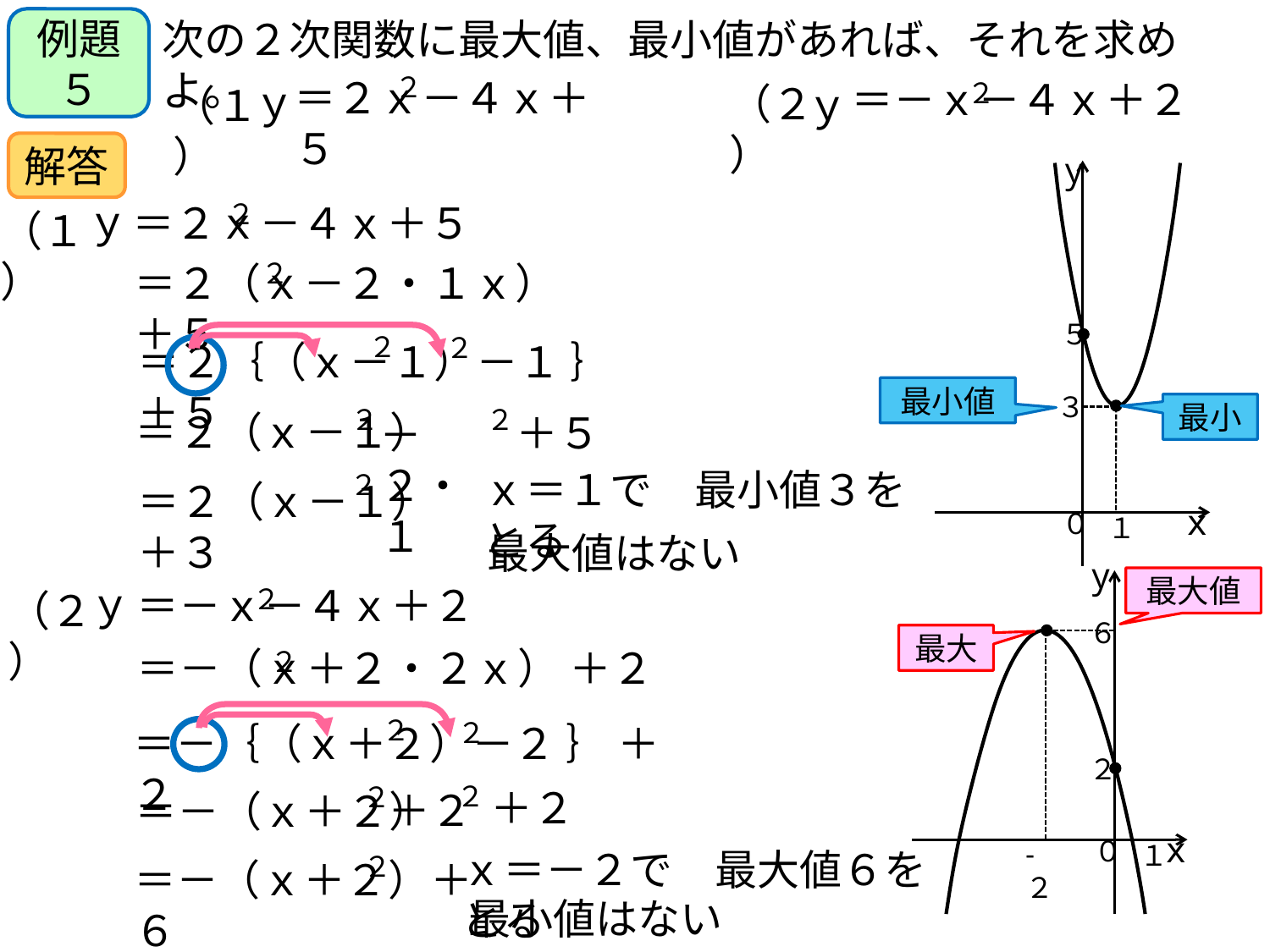

次の２次関数に最大値、最小値があれば、それを求めよ。
例題５
２
＝２ｘ－４ｘ＋５
ｙ
（１）
＝－ｘ－４ｘ＋２
２
ｙ
（２）
解答
y
５
３
x
０
１

ｙ
２
＝２ｘ－４ｘ＋５
（１）
２
＝２（ｘ－２・１ｘ）＋５
２
２
＝２｛（ｘ－１）－１ ｝＋５

最小値
最小
２
＝２（ｘ－１）
２
－２・１

＋５
ｘ＝１で　最小値３をとる
２
＝２（ｘ－１）＋３
最大値はない
y
６
２
x
０
-２
１
最大値
ｙ
＝－ｘ－４ｘ＋２
２
（２）
最大

＝－（ｘ＋２・２ｘ） ＋２
２

２
２
＝－｛（ｘ＋２）－２ ｝ ＋２

２
＋２
２
＝－（ｘ＋２）
＋２
ｘ＝－２で　最大値６をとる
２
＝－（ｘ＋２）＋６
最小値はない